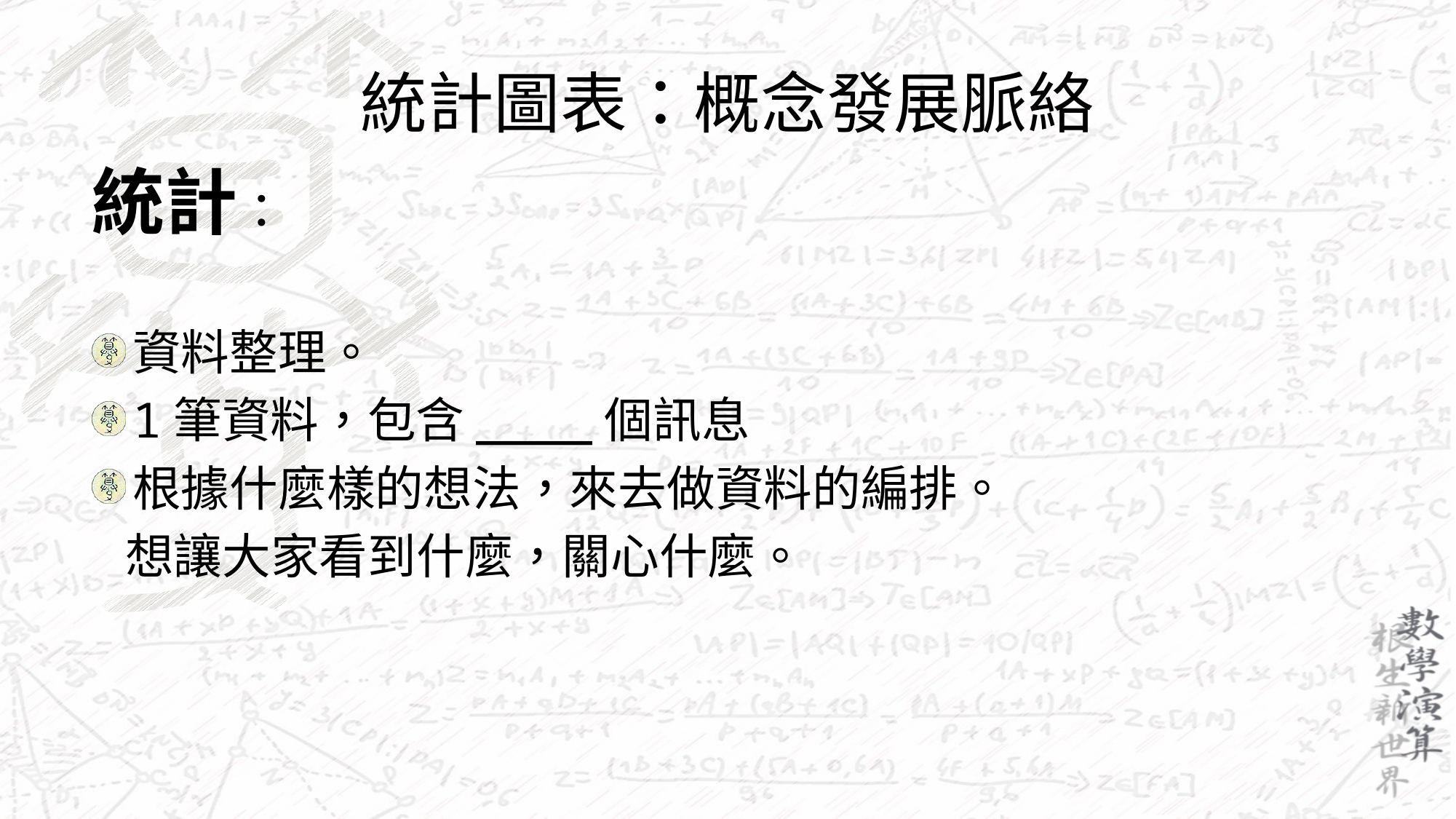

# 統計圖表：概念發展脈絡
統計：

資料整理。
1筆資料，包含____個訊息
根據什麼樣的想法，來去做資料的編排。
  想讓大家看到什麼，關心什麼。